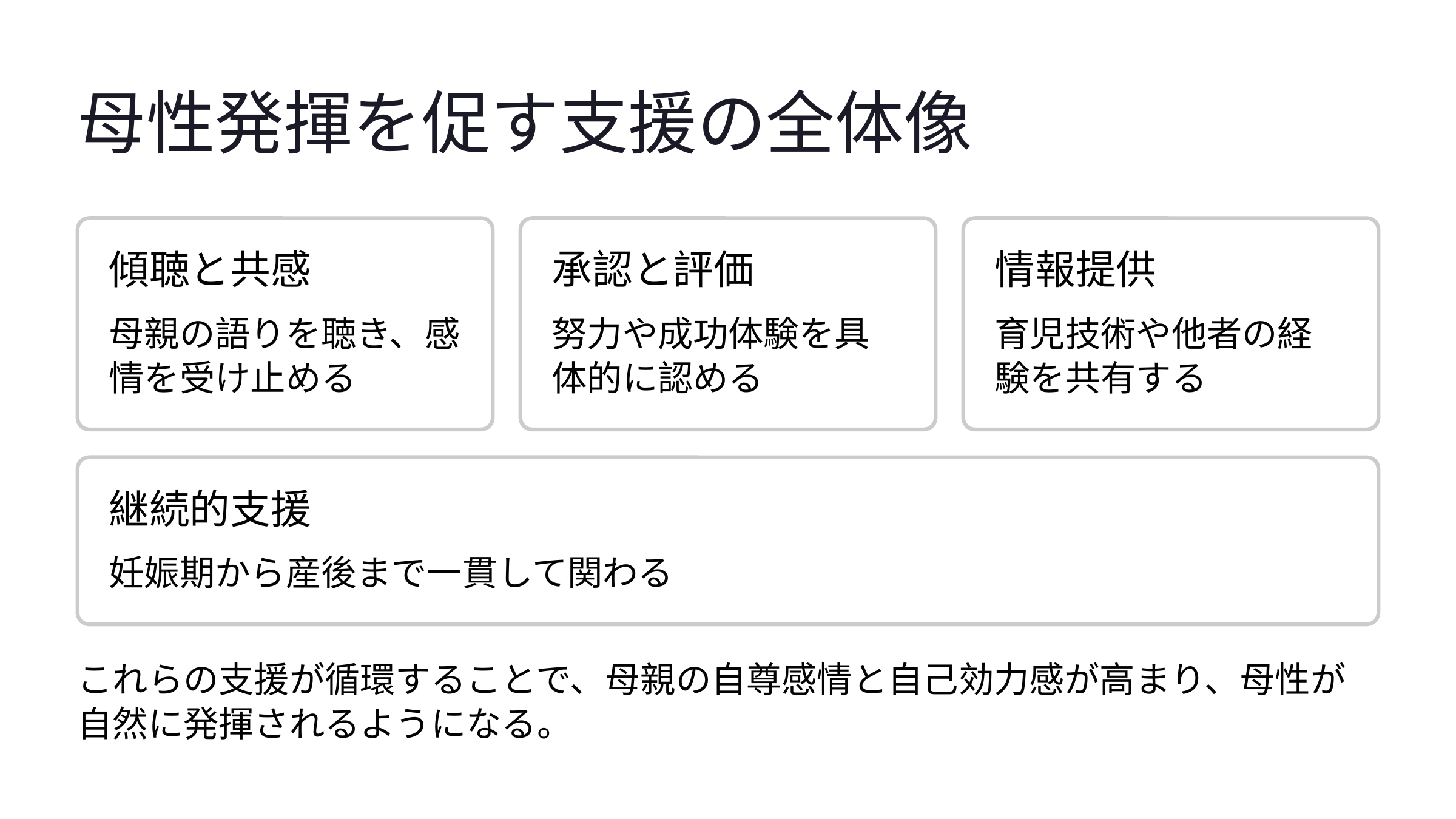

母性発揮を促す支援の全体像

傾聴と共感
承認と評価
情報提供
母親の語りを聴き、感情を受け止める
努力や成功体験を具体的に認める
育児技術や他者の経験を共有する

継続的支援
妊娠期から産後まで一貫して関わる
これらの支援が循環することで、母親の自尊感情と自己効力感が高まり、母性が自然に発揮されるようになる。